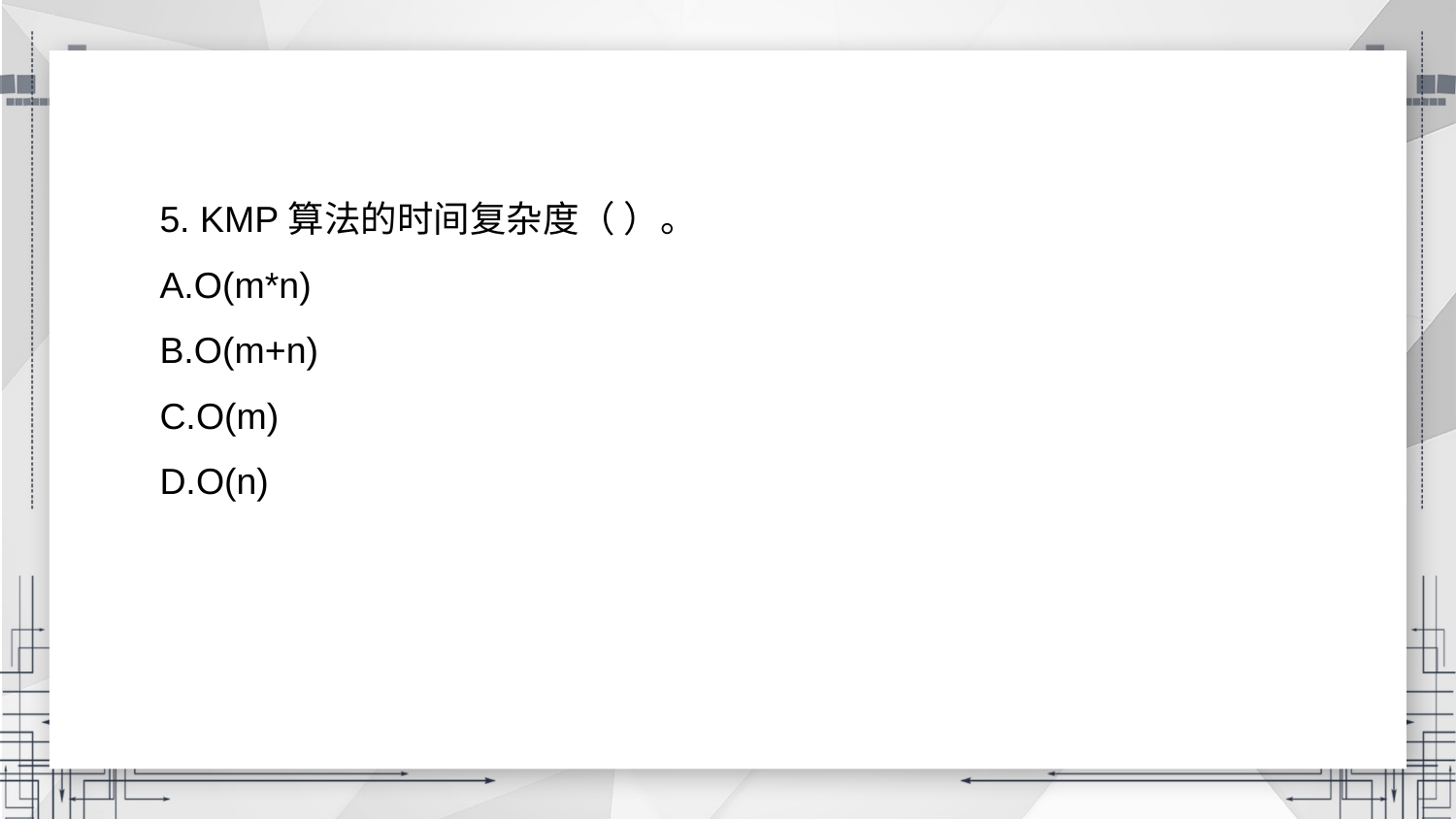

5. KMP算法的时间复杂度（ ）。
A.O(m*n)
B.O(m+n)
C.O(m)
D.O(n)